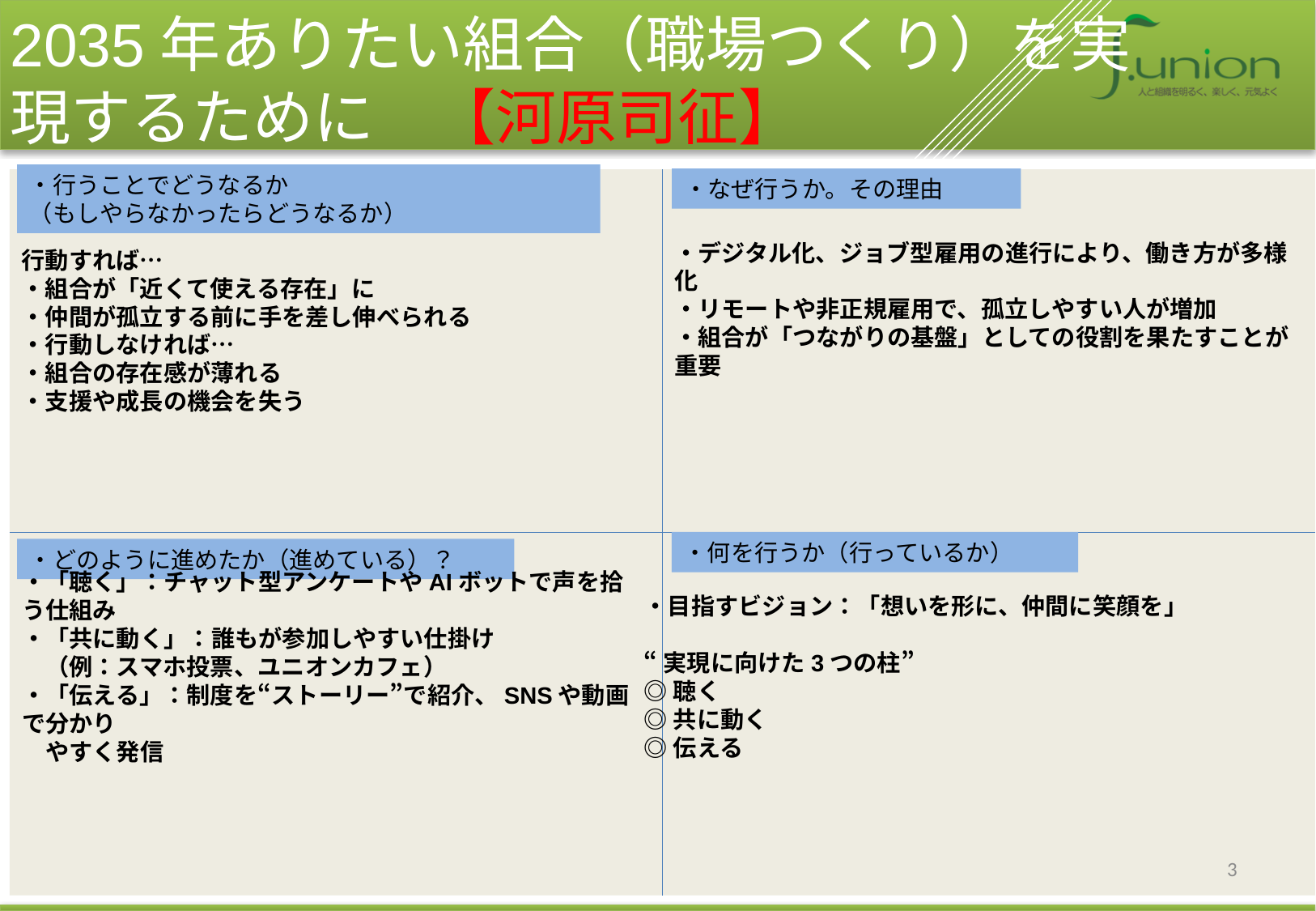

2035年ありたい組合（職場つくり）を実現するために　【河原司征】

・行うことでどうなるか
（もしやらなかったらどうなるか）
・なぜ行うか。その理由

・デジタル化、ジョブ型雇用の進行により、働き方が多様化
・リモートや非正規雇用で、孤立しやすい人が増加
・組合が「つながりの基盤」としての役割を果たすことが重要
行動すれば…
・組合が「近くて使える存在」に
・仲間が孤立する前に手を差し伸べられる
・行動しなければ…
・組合の存在感が薄れる
・支援や成長の機会を失う
・何を行うか（行っているか）
・どのように進めたか（進めている）？
・目指すビジョン：「想いを形に、仲間に笑顔を」

“実現に向けた3つの柱”
◎聴く
◎共に動く
◎伝える
・「聴く」：チャット型アンケートやAIボットで声を拾う仕組み
・「共に動く」：誰もが参加しやすい仕掛け
　（例：スマホ投票、ユニオンカフェ）
・「伝える」：制度を“ストーリー”で紹介、SNSや動画で分かり
　やすく発信
3